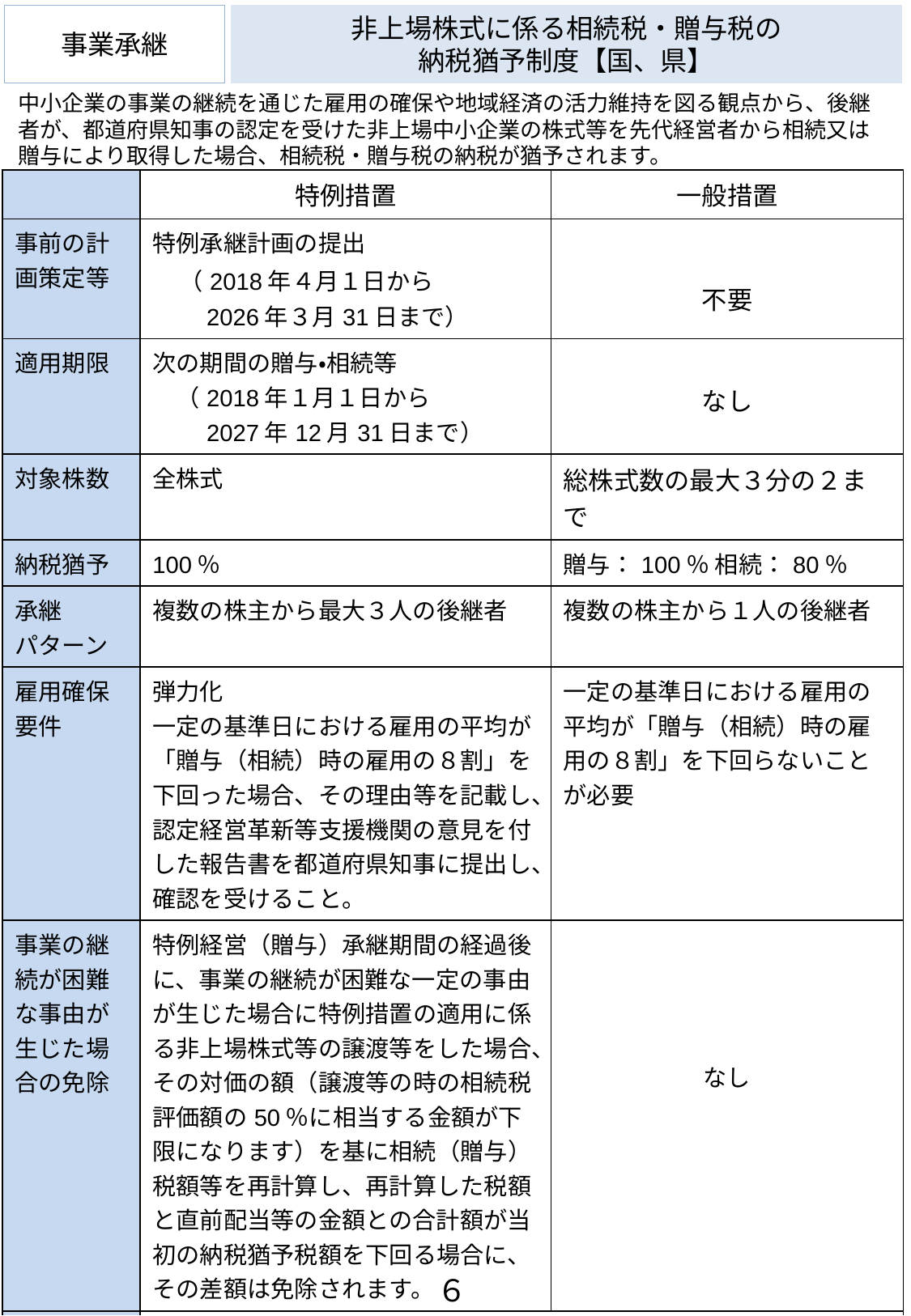

事業承継
# 非上場株式に係る相続税・贈与税の
納税猶予制度【国、県】
中小企業の事業の継続を通じた雇用の確保や地域経済の活力維持を図る観点から、後継者が、都道府県知事の認定を受けた非上場中小企業の株式等を先代経営者から相続又は贈与により取得した場合、相続税・贈与税の納税が猶予されます。
|  | 特例措置 | 一般措置 |
| --- | --- | --- |
| 事前の計画策定等 | 特例承継計画の提出 　（2018年４月１日から 　　2026年３月31日まで） | 不要 |
| 適用期限 | 次の期間の贈与・相続等 　（2018年１月１日から 　　2027年12月31日まで） | なし |
| 対象株数 | 全株式 | 総株式数の最大３分の２まで |
| 納税猶予 | 100％ | 贈与：100％ 相続：80％ |
| 承継 パターン | 複数の株主から最大３人の後継者 | 複数の株主から１人の後継者 |
| 雇用確保要件 | 弾力化 一定の基準日における雇用の平均が「贈与（相続）時の雇用の８割」を下回った場合、その理由等を記載し、認定経営革新等支援機関の意見を付した報告書を都道府県知事に提出し、確認を受けること。 | 一定の基準日における雇用の 平均が「贈与（相続）時の雇用の８割」を下回らないことが必要 |
| 事業の継続が困難な事由が生じた場合の免除 | 特例経営（贈与）承継期間の経過後に、事業の継続が困難な一定の事由が生じた場合に特例措置の適用に係る非上場株式等の譲渡等をした場合、その対価の額（譲渡等の時の相続税評価額の50％に相当する金額が下限になります）を基に相続（贈与）税額等を再計算し、再計算した税額と直前配当等の金額との合計額が当初の納税猶予税額を下回る場合に、その差額は免除されます。 | なし |
| お問い合わせ先 | （納税について）高知税務署 ＴＥＬ：088-822-1123 （認定について）高知県経営支援課(事業承継担当) ＴＥＬ：088-823-9697　　E-mail：150401@ken.pref.kochi.lg.jp URL：https://www.pref.kochi.lg.jp/doc/2018092500252/ |  |
６２